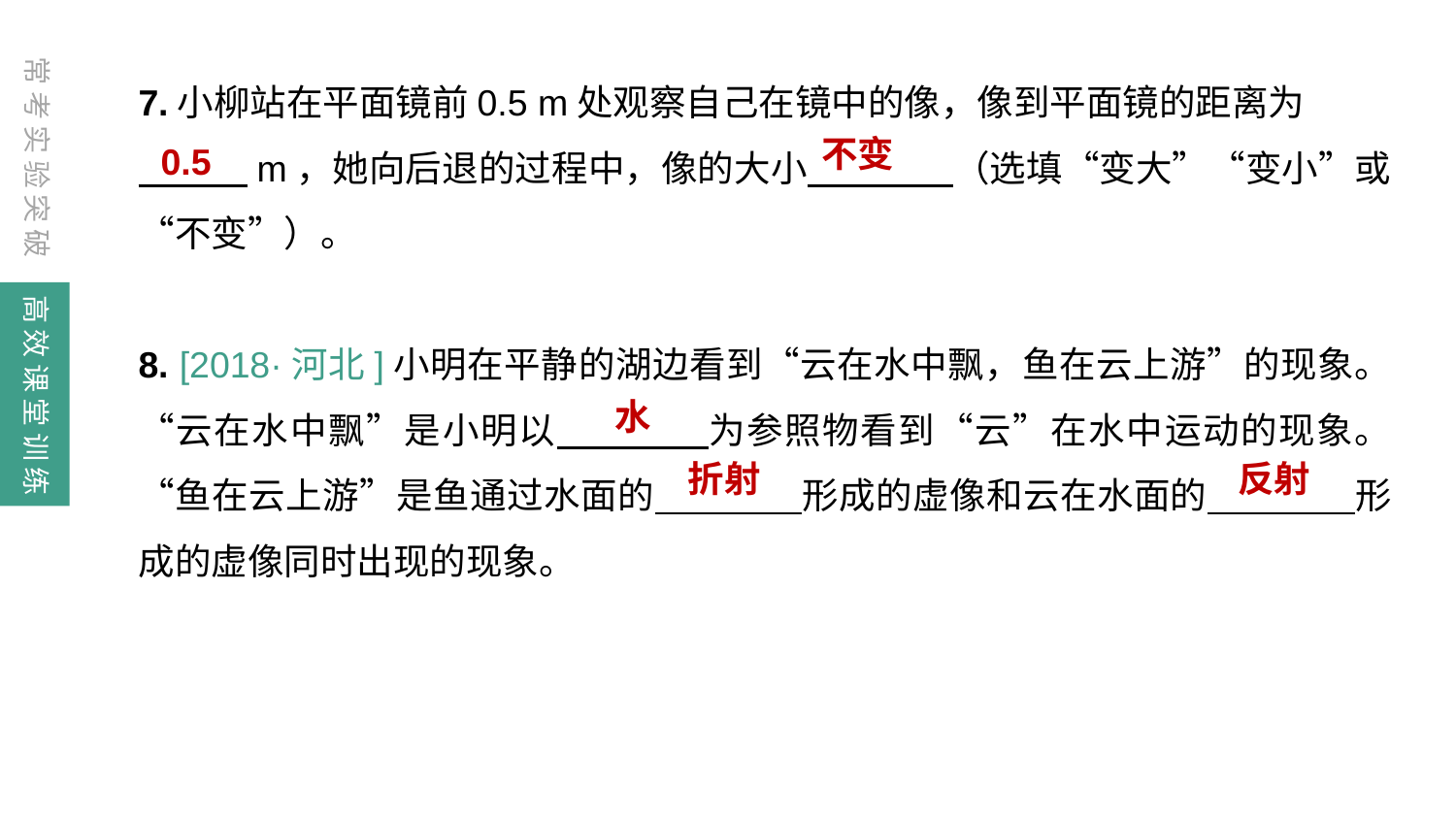

常考实验突破
7.小柳站在平面镜前0.5 m处观察自己在镜中的像，像到平面镜的距离为
　　　m，她向后退的过程中，像的大小　　　　（选填“变大”“变小”或“不变”）。

8. [2018·河北]小明在平静的湖边看到“云在水中飘，鱼在云上游”的现象。“云在水中飘”是小明以　　　　为参照物看到“云”在水中运动的现象。“鱼在云上游”是鱼通过水面的　　　　形成的虚像和云在水面的　　　　形成的虚像同时出现的现象。
0.5
不变

高效课堂训练
水
折射
反射